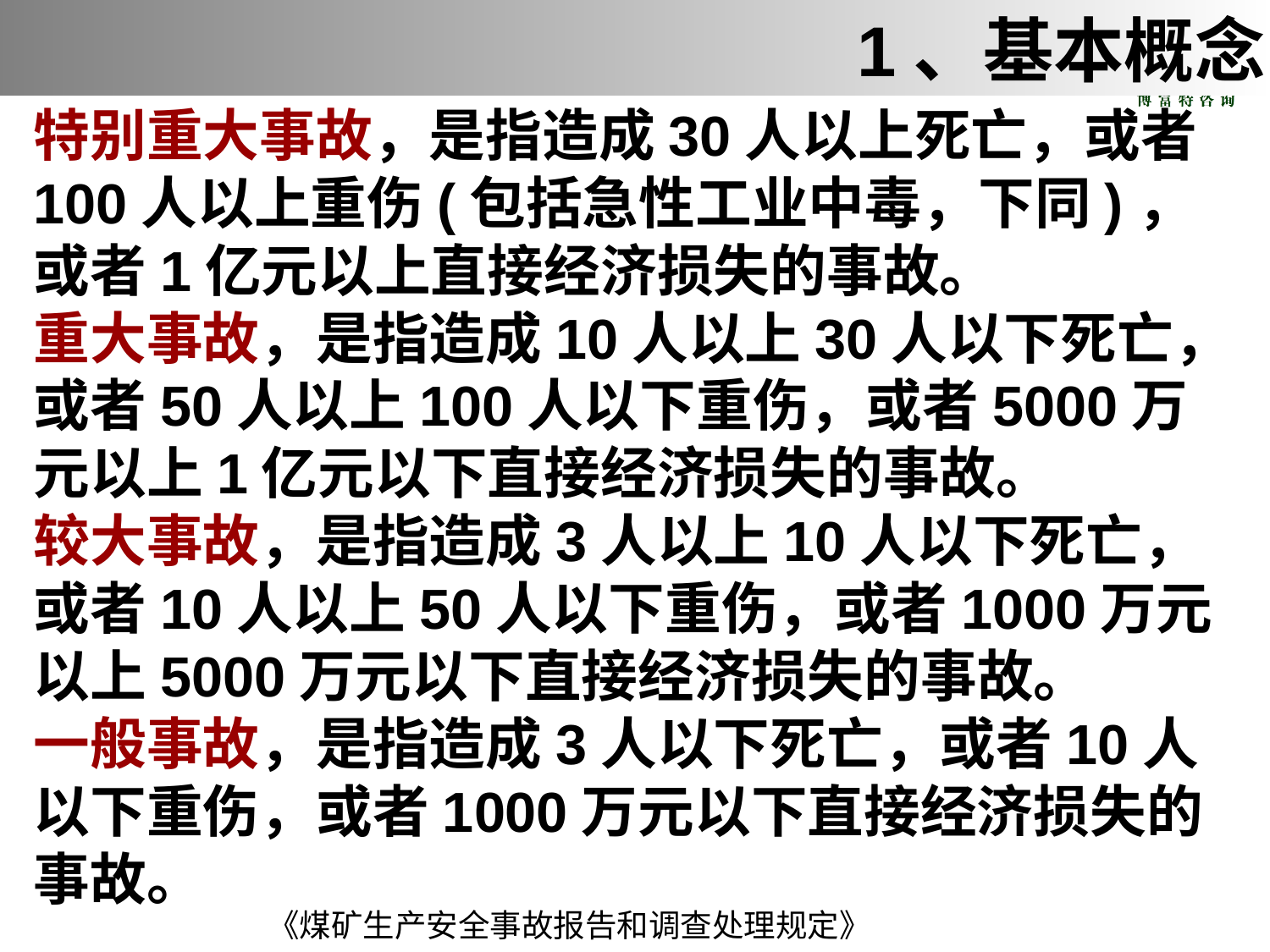

1、基本概念
特别重大事故，是指造成30人以上死亡，或者100人以上重伤(包括急性工业中毒，下同)，或者1亿元以上直接经济损失的事故。
重大事故，是指造成10人以上30人以下死亡，或者50人以上100人以下重伤，或者5000万元以上1亿元以下直接经济损失的事故。
较大事故，是指造成3人以上10人以下死亡，或者10人以上50人以下重伤，或者1000万元以上5000万元以下直接经济损失的事故。
一般事故，是指造成3人以下死亡，或者10人以下重伤，或者1000万元以下直接经济损失的事故。
《煤矿生产安全事故报告和调查处理规定》